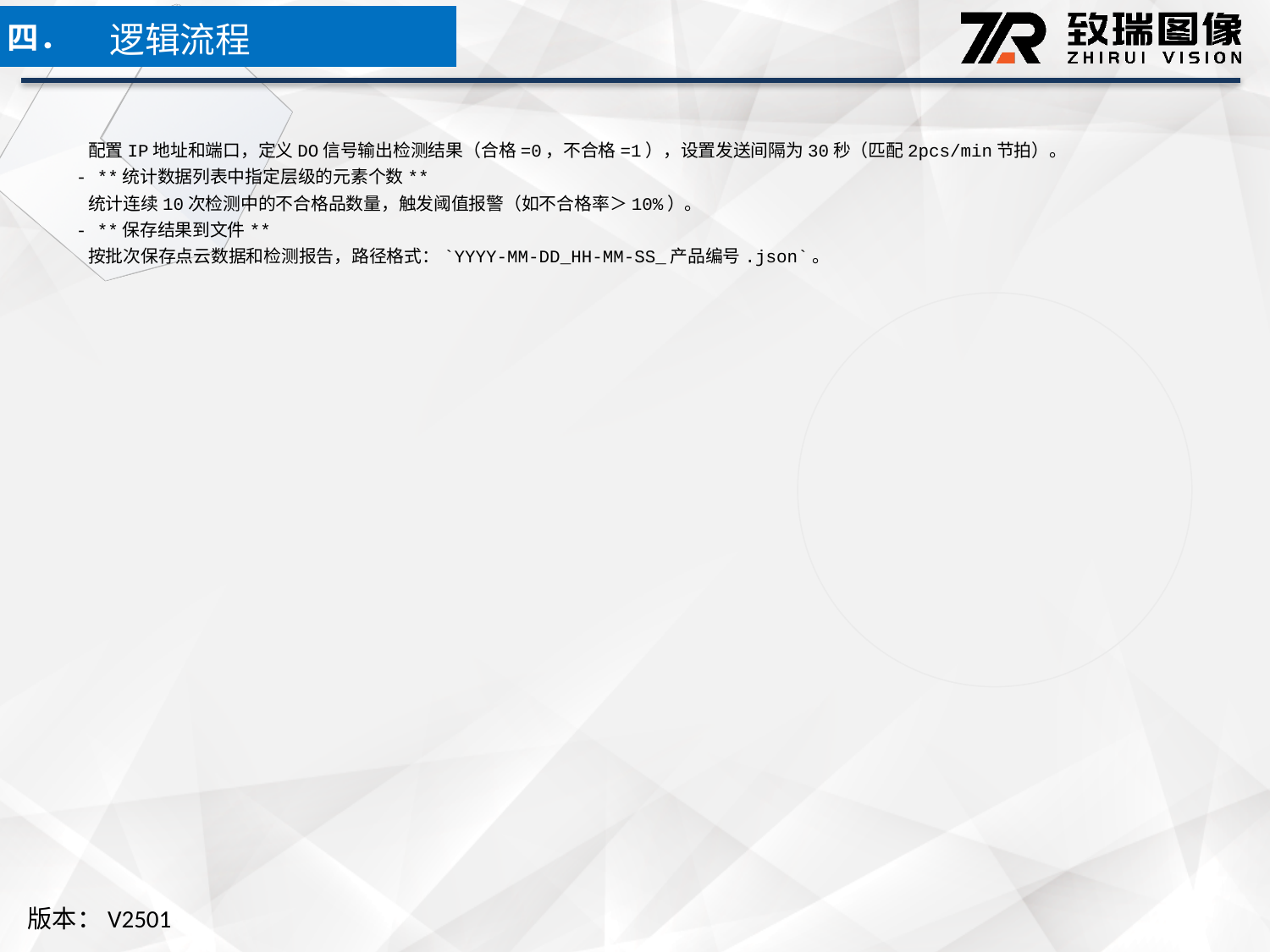

逻辑流程
四．

  配置IP地址和端口，定义DO信号输出检测结果（合格=0，不合格=1），设置发送间隔为30秒（匹配2pcs/min节拍）。
- **统计数据列表中指定层级的元素个数**
  统计连续10次检测中的不合格品数量，触发阈值报警（如不合格率＞10%）。
- **保存结果到文件**
  按批次保存点云数据和检测报告，路径格式：`YYYY-MM-DD_HH-MM-SS_产品编号.json`。